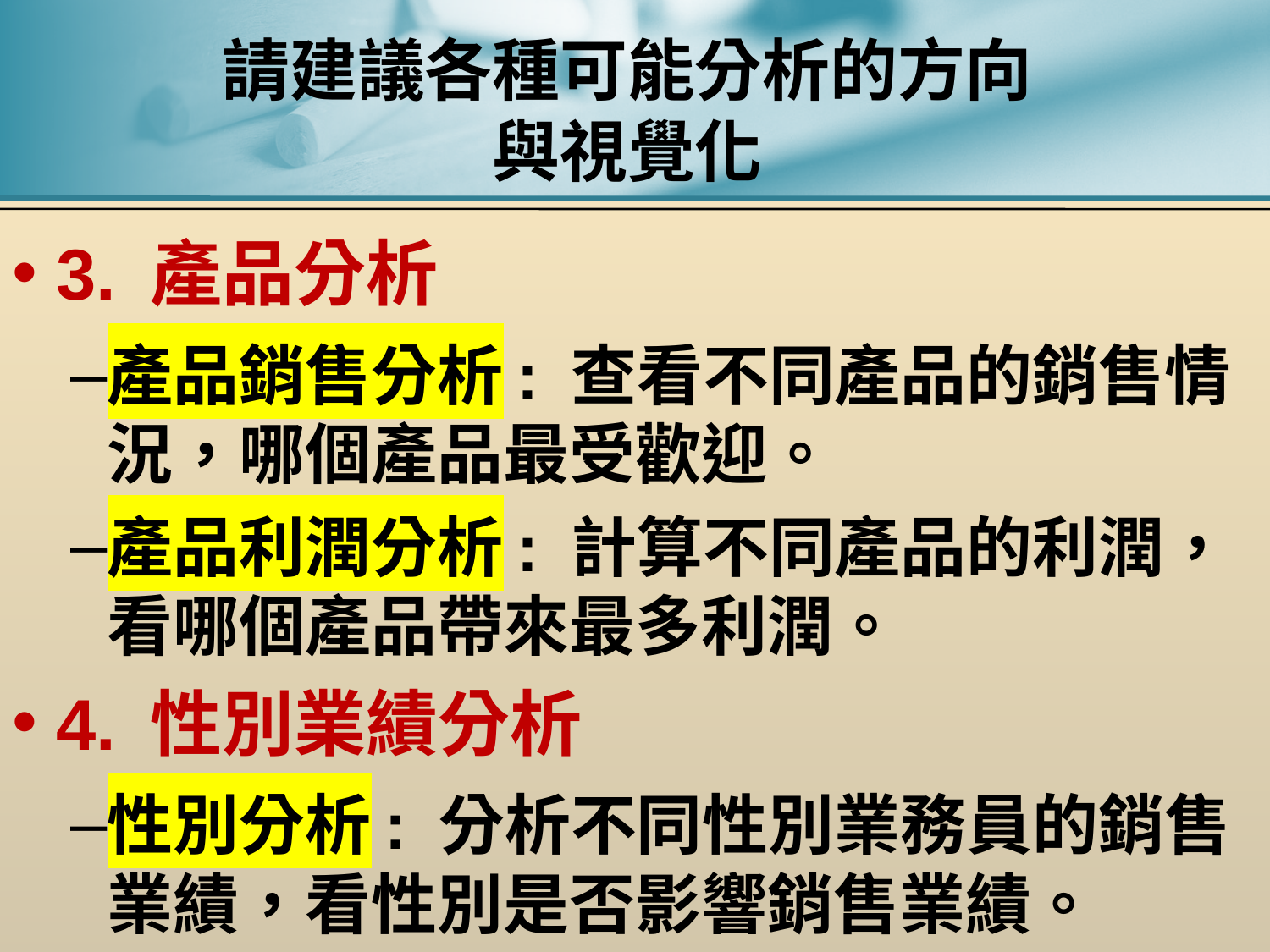

# 請建議各種可能分析的方向 與視覺化
3. 產品分析
產品銷售分析: 查看不同產品的銷售情況，哪個產品最受歡迎。
產品利潤分析: 計算不同產品的利潤，看哪個產品帶來最多利潤。
4. 性別業績分析
性別分析: 分析不同性別業務員的銷售業績，看性別是否影響銷售業績。